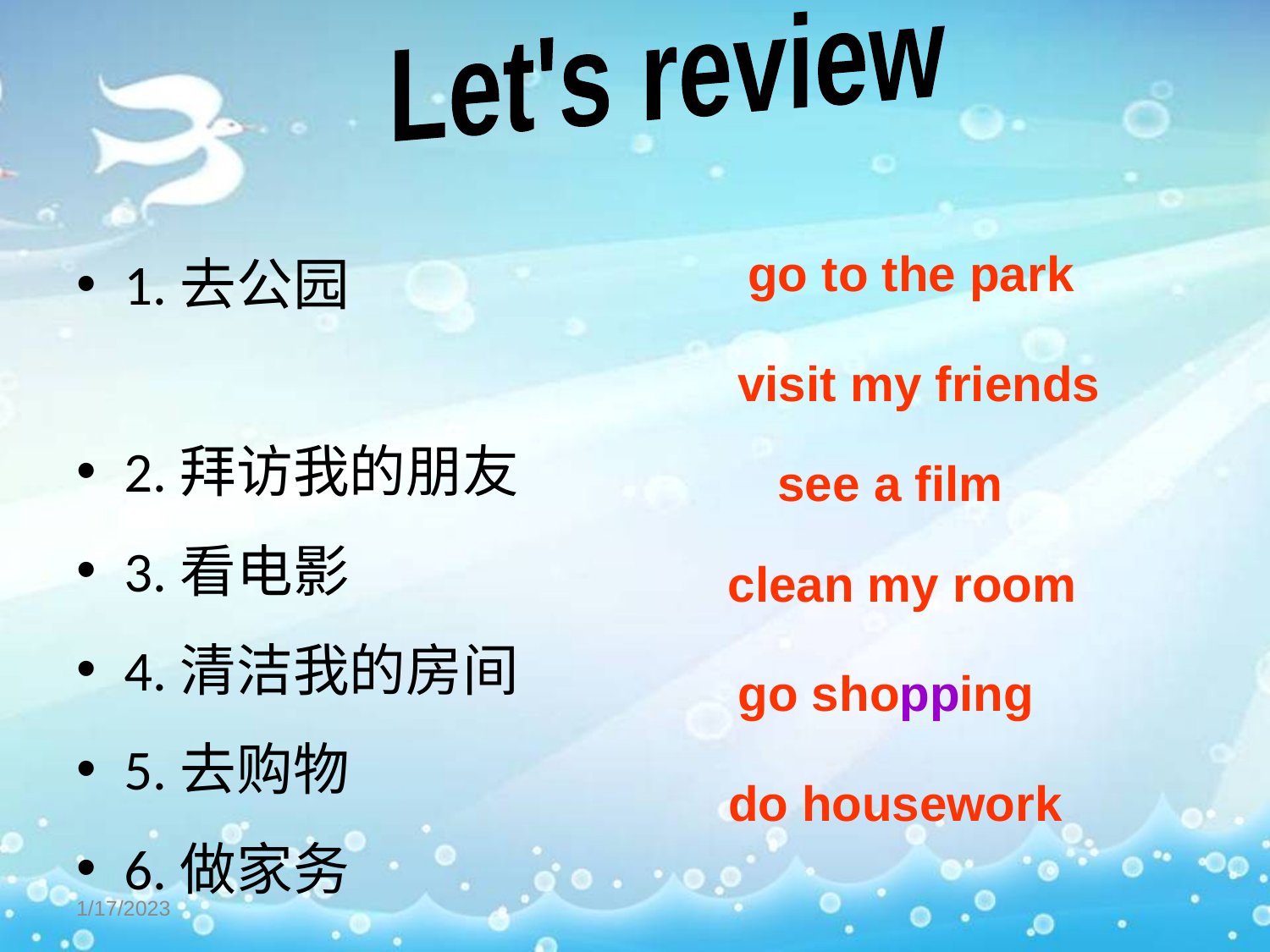

Let's review

1.去公园
2.拜访我的朋友
3.看电影
4.清洁我的房间
5.去购物
6.做家务

go to the park
visit my friends
see a film
clean my room
go shopping
do housework
1/17/2023